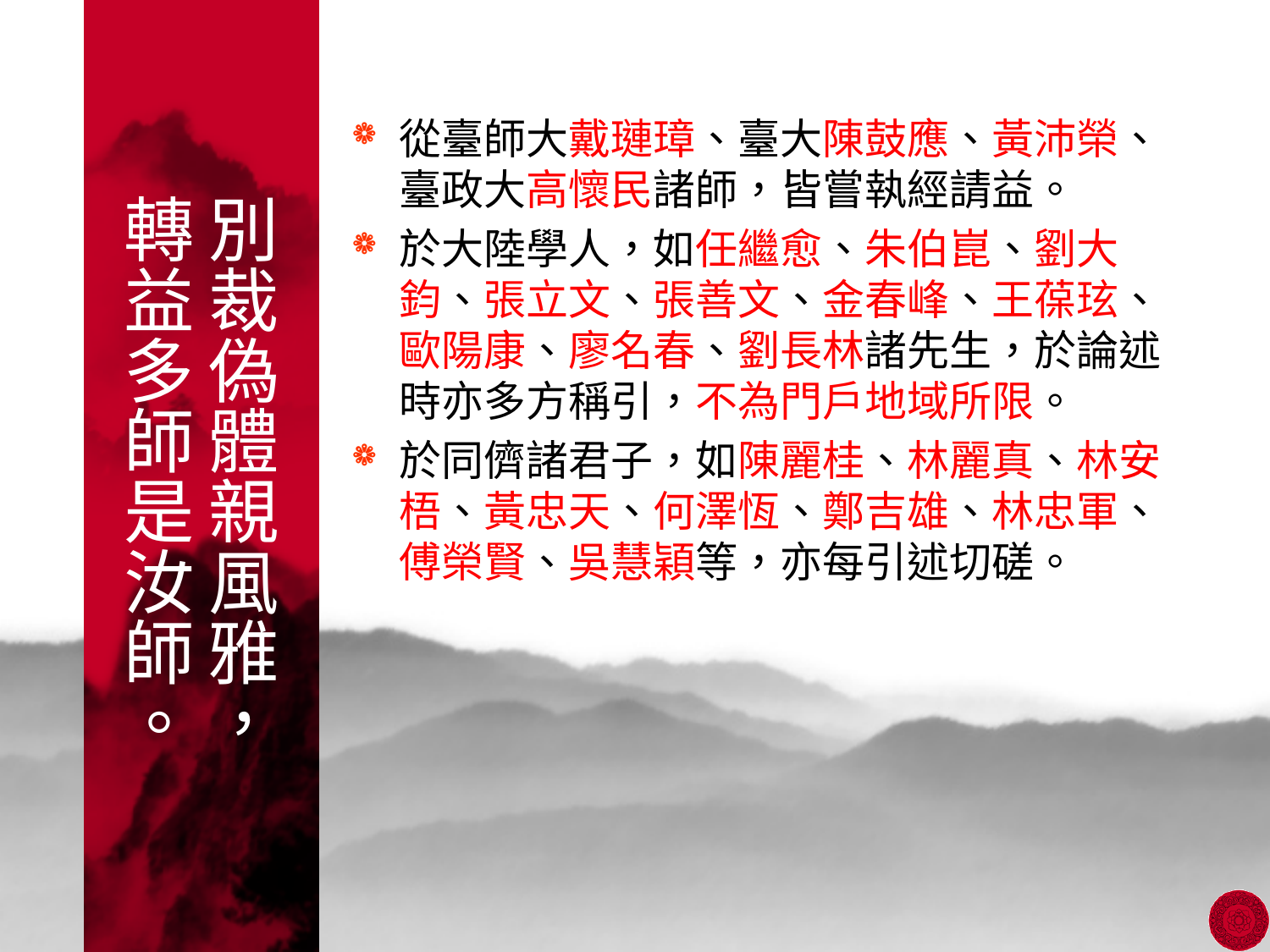

從臺師大戴璉璋、臺大陳鼓應、黃沛榮、臺政大高懷民諸師，皆嘗執經請益。
於大陸學人，如任繼愈、朱伯崑、劉大鈞、張立文、張善文、金春峰、王葆玹、歐陽康、廖名春、劉長林諸先生，於論述時亦多方稱引，不為門戶地域所限。
於同儕諸君子，如陳麗桂、林麗真、林安梧、黃忠天、何澤恆、鄭吉雄、林忠軍、傅榮賢、吳慧穎等，亦每引述切磋。
# 別裁偽體親風雅， 轉益多師是汝師。